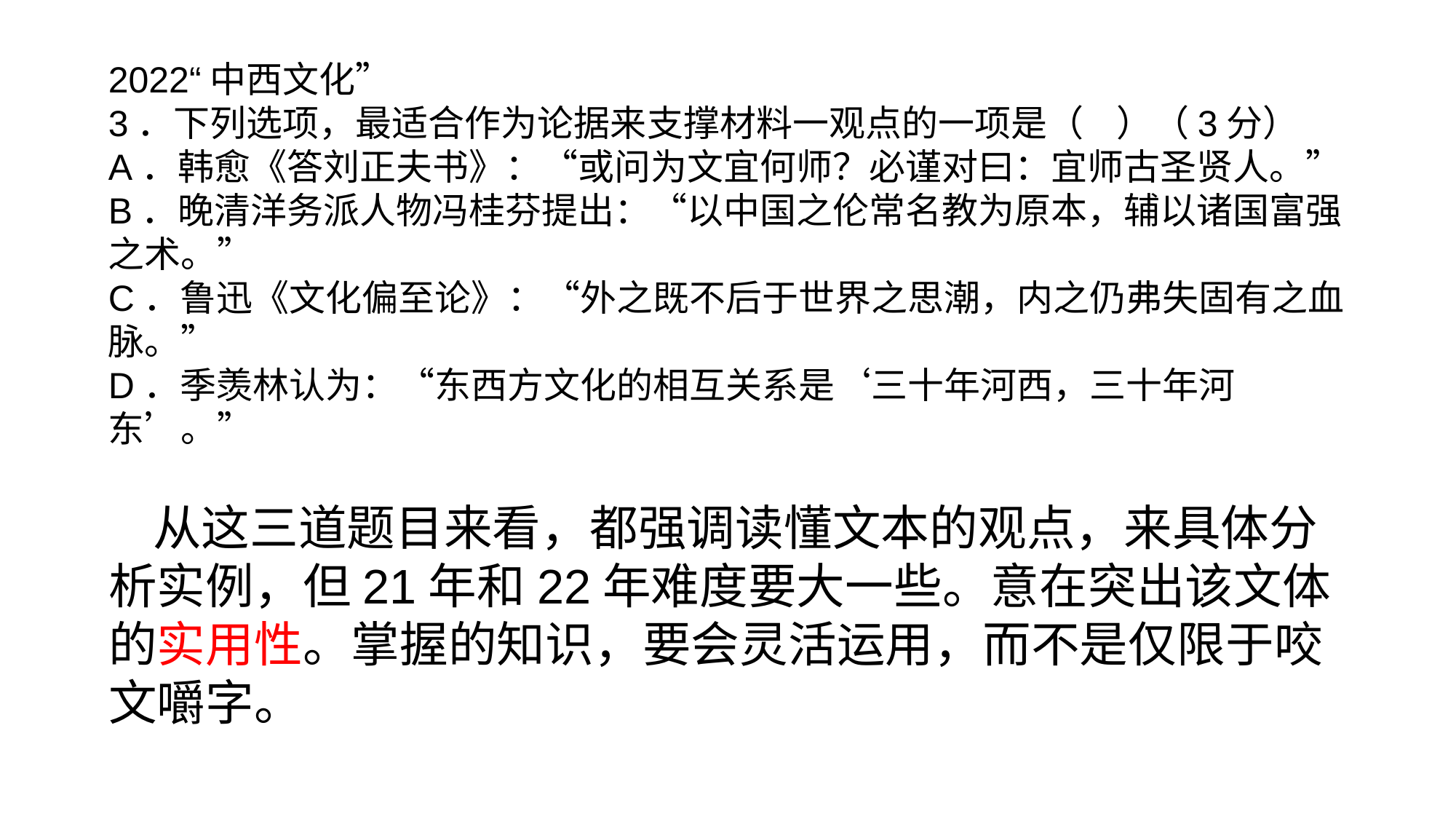

2022“中西文化”
3．下列选项，最适合作为论据来支撑材料一观点的一项是（    ）（3分）
A．韩愈《答刘正夫书》：“或问为文宜何师？必谨对曰：宜师古圣贤人。”
B．晚清洋务派人物冯桂芬提出：“以中国之伦常名教为原本，辅以诸国富强之术。”
C．鲁迅《文化偏至论》：“外之既不后于世界之思潮，内之仍弗失固有之血脉。”
D．季羡林认为：“东西方文化的相互关系是‘三十年河西，三十年河东’。”
   从这三道题目来看，都强调读懂文本的观点，来具体分析实例，但21年和22年难度要大一些。意在突出该文体的实用性。掌握的知识，要会灵活运用，而不是仅限于咬文嚼字。